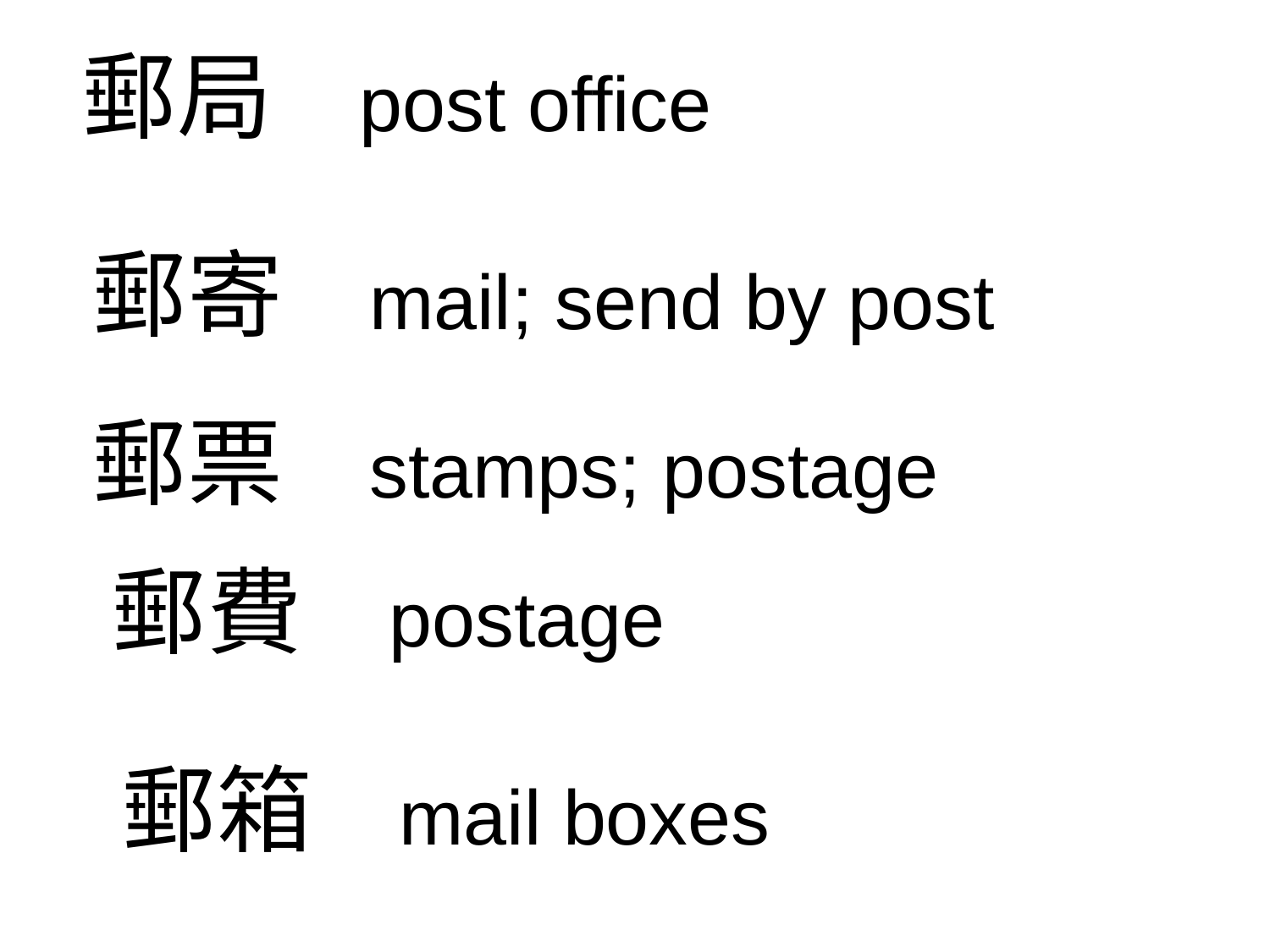

郵局   post office
郵寄   mail; send by post
郵票   stamps; postage
郵費   postage
郵箱   mail boxes